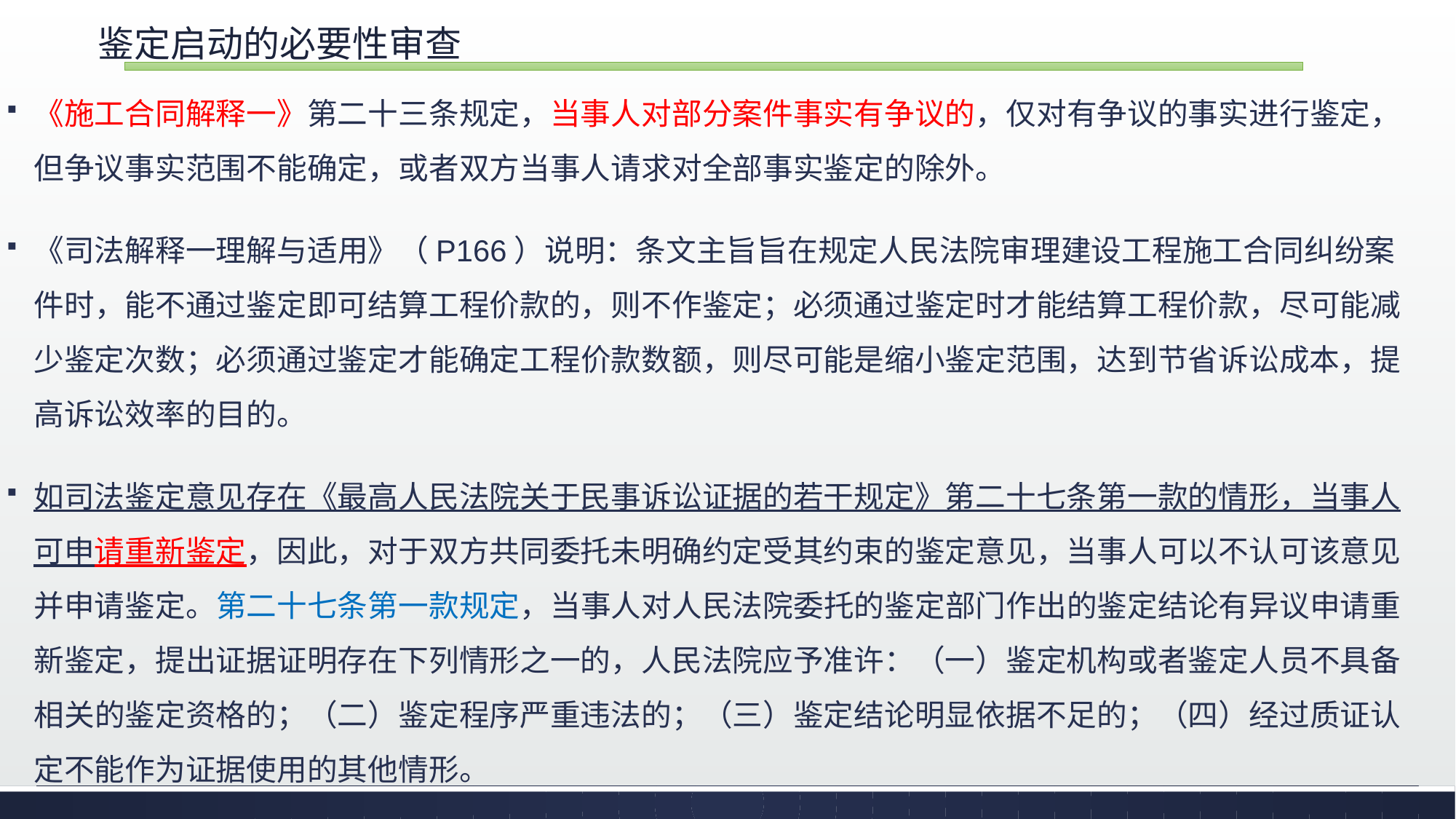

# 鉴定启动的必要性审查

《施工合同解释一》第二十三条规定，当事人对部分案件事实有争议的，仅对有争议的事实进行鉴定，但争议事实范围不能确定，或者双方当事人请求对全部事实鉴定的除外。
《司法解释一理解与适用》（P166）说明：条文主旨旨在规定人民法院审理建设工程施工合同纠纷案件时，能不通过鉴定即可结算工程价款的，则不作鉴定；必须通过鉴定时才能结算工程价款，尽可能减少鉴定次数；必须通过鉴定才能确定工程价款数额，则尽可能是缩小鉴定范围，达到节省诉讼成本，提高诉讼效率的目的。
如司法鉴定意见存在《最高人民法院关于民事诉讼证据的若干规定》第二十七条第一款的情形，当事人可申请重新鉴定，因此，对于双方共同委托未明确约定受其约束的鉴定意见，当事人可以不认可该意见并申请鉴定。第二十七条第一款规定，当事人对人民法院委托的鉴定部门作出的鉴定结论有异议申请重新鉴定，提出证据证明存在下列情形之一的，人民法院应予准许：（一）鉴定机构或者鉴定人员不具备相关的鉴定资格的；（二）鉴定程序严重违法的；（三）鉴定结论明显依据不足的；（四）经过质证认定不能作为证据使用的其他情形。